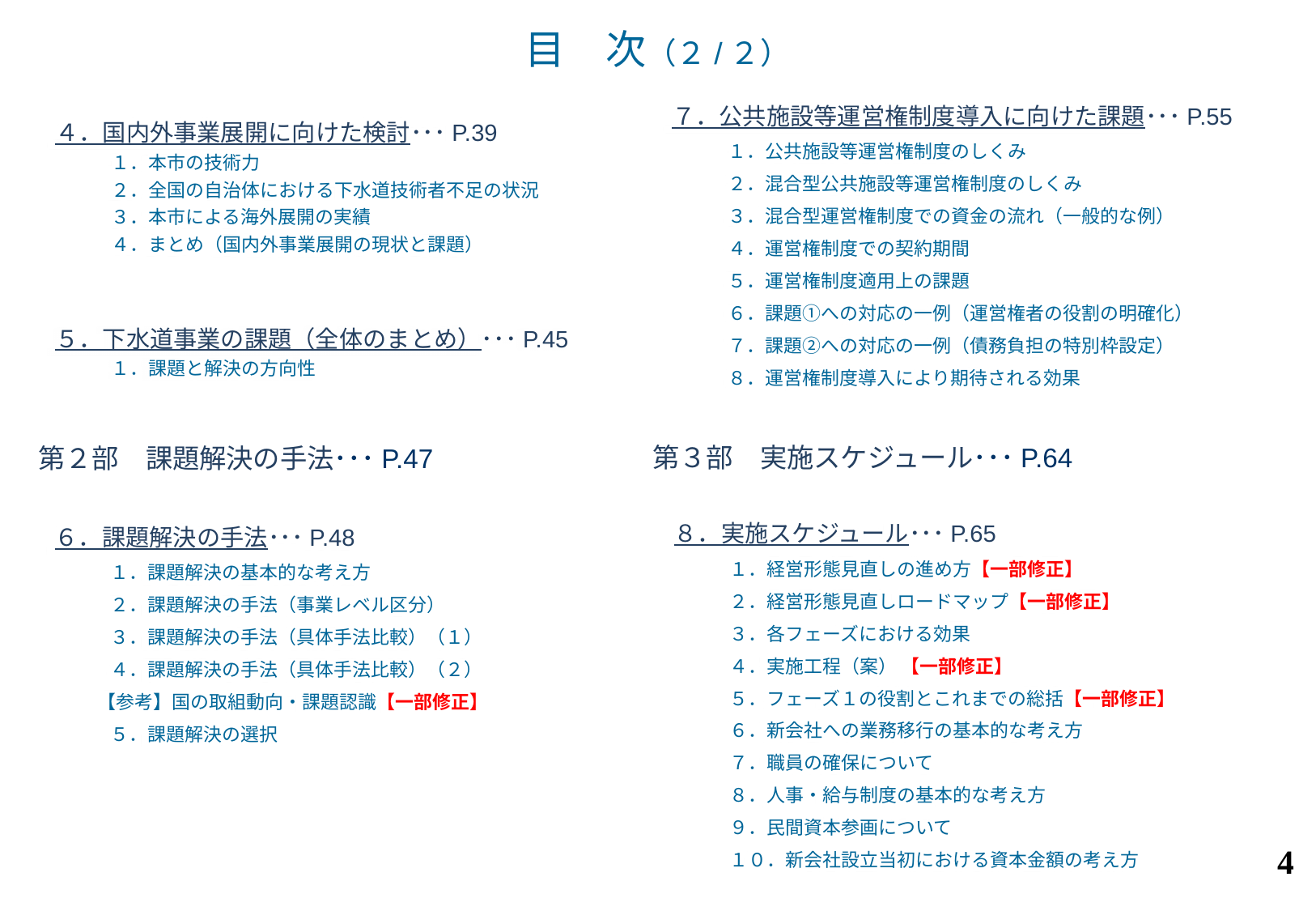

# 目　次（２/２）
７．公共施設等運営権制度導入に向けた課題･･･P.55
　　　１．公共施設等運営権制度のしくみ
　　　２．混合型公共施設等運営権制度のしくみ
　　　３．混合型運営権制度での資金の流れ（一般的な例）
　　　４．運営権制度での契約期間
　　　５．運営権制度適用上の課題
　　　６．課題①への対応の一例（運営権者の役割の明確化）
　　　７．課題②への対応の一例（債務負担の特別枠設定）
　　　８．運営権制度導入により期待される効果
４．国内外事業展開に向けた検討･･･P.39
　　　１．本市の技術力
　　　２．全国の自治体における下水道技術者不足の状況
　　　３．本市による海外展開の実績
　　　４．まとめ（国内外事業展開の現状と課題）
５．下水道事業の課題（全体のまとめ）･･･P.45
　　　１．課題と解決の方向性
第３部　実施スケジュール･･･P.64
第２部　課題解決の手法･･･P.47
８．実施スケジュール･･･P.65
　　　１．経営形態見直しの進め方【一部修正】
　　　２．経営形態見直しロードマップ【一部修正】
　　　３．各フェーズにおける効果
　　　４．実施工程（案） 【一部修正】
　　　５．フェーズ１の役割とこれまでの総括【一部修正】
　　　６．新会社への業務移行の基本的な考え方
　　　７．職員の確保について
　　　８．人事・給与制度の基本的な考え方
　　　９．民間資本参画について
　　　１０．新会社設立当初における資本金額の考え方
６．課題解決の手法･･･P.48
　　　１．課題解決の基本的な考え方
　　　２．課題解決の手法（事業レベル区分）
　　　３．課題解決の手法（具体手法比較）（１）
　　　４．課題解決の手法（具体手法比較）（２）
         【参考】国の取組動向・課題認識【一部修正】
　　　５．課題解決の選択
4